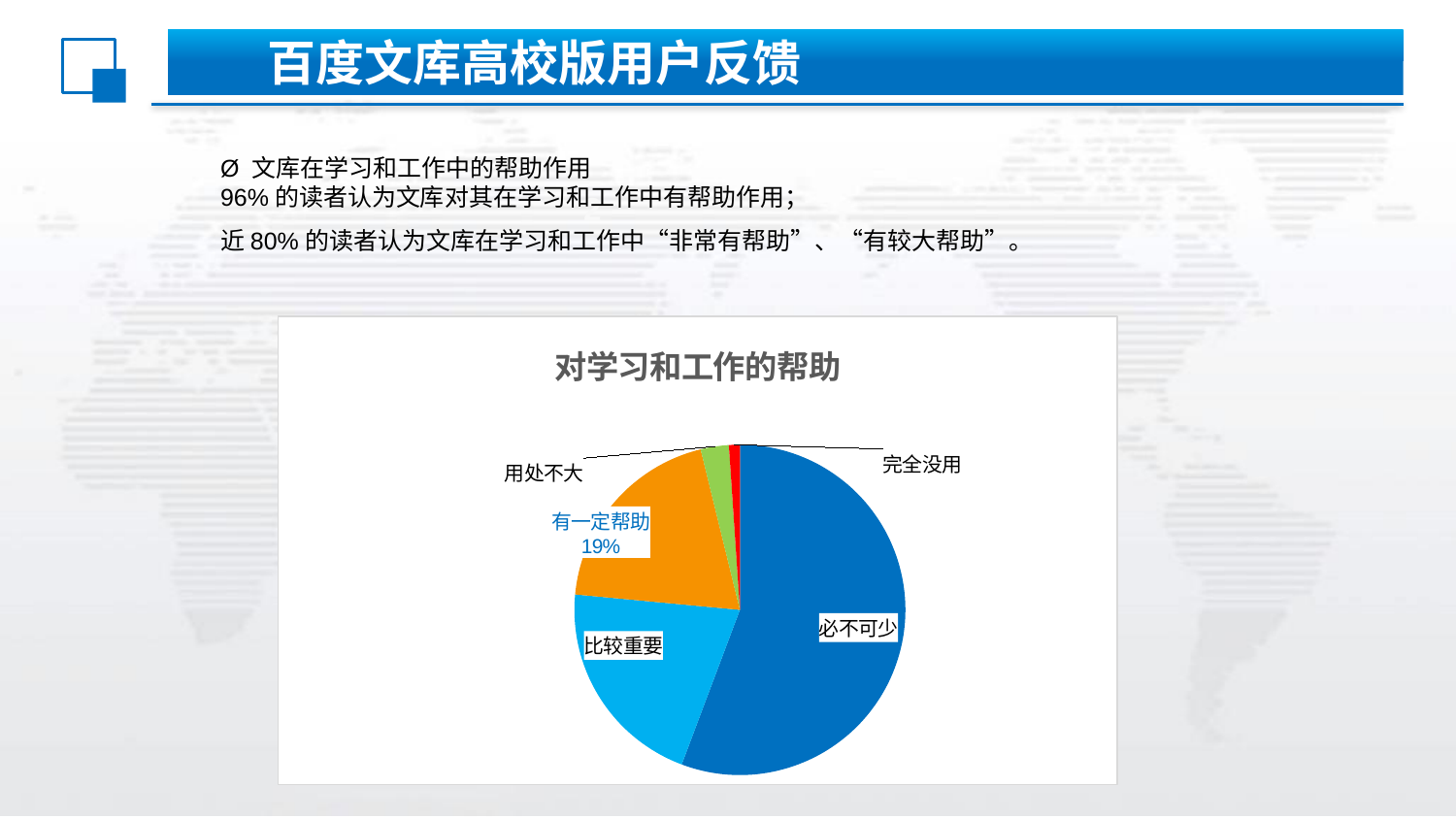

百度文库高校版用户反馈
Ø 文库在学习和工作中的帮助作用96%的读者认为文库对其在学习和工作中有帮助作用；近80%的读者认为文库在学习和工作中“非常有帮助”、“有较大帮助”。
2

### Chart: 对学习和工作的帮助

| Category |  |
|---|---|
| 必不可少 | 263.0 |
| 比较重要 | 98.0 |
| 一般 | 93.0 |
| 用处不大 | 13.0 |
| 完全没用 | 5.0 |